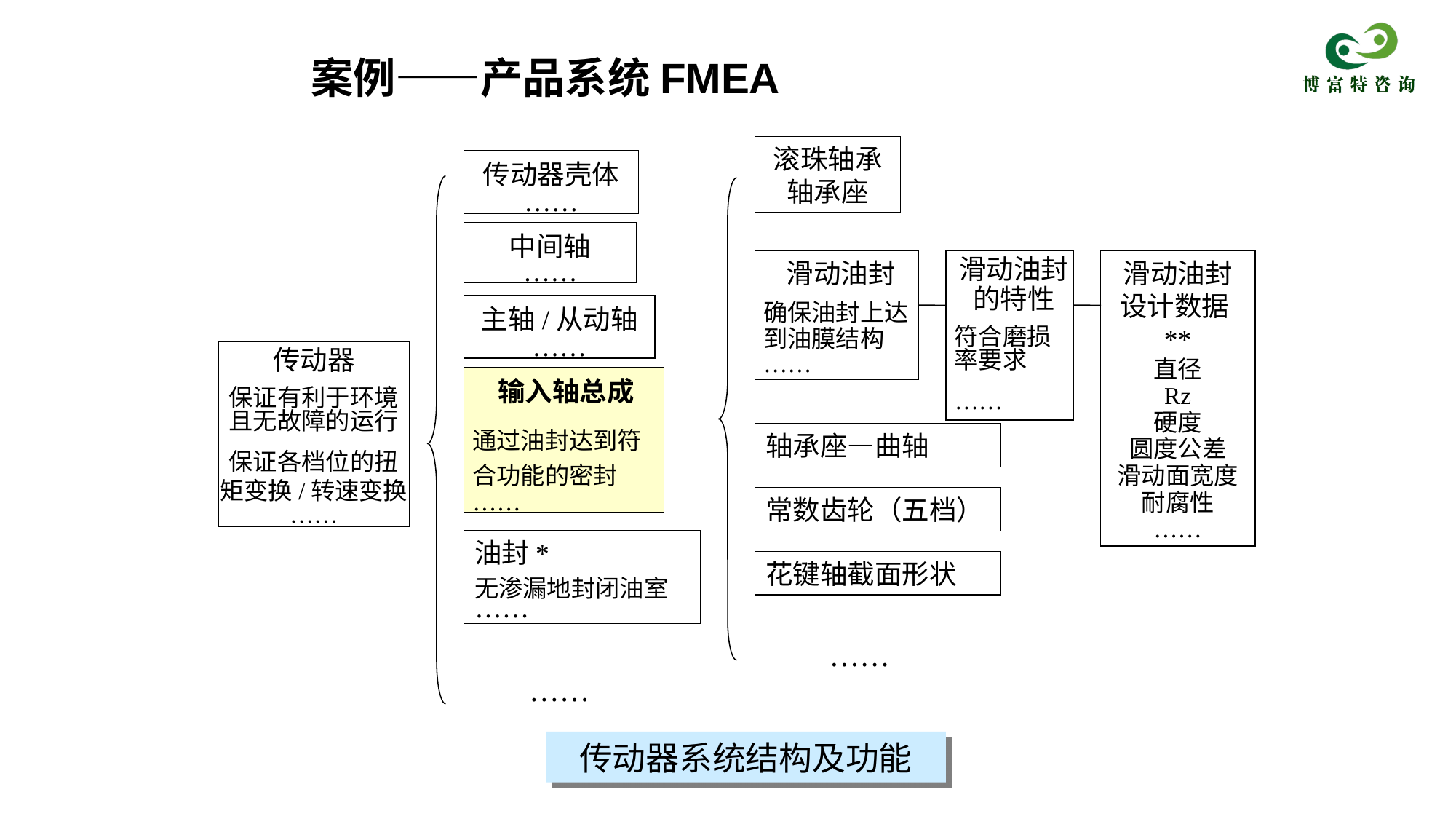

案例——产品系统FMEA
滚珠轴承轴承座
传动器壳体
……

中间轴
……
滑动油封
确保油封上达到油膜结构
……
滑动油封的特性
符合磨损率要求
……
滑动油封设计数据**
直径
Rz
硬度
圆度公差
滑动面宽度
耐腐性
……
主轴/从动轴
……

传动器
保证有利于环境且无故障的运行
保证各档位的扭矩变换/转速变换
……
输入轴总成
通过油封达到符合功能的密封
……
轴承座—曲轴
常数齿轮（五档）
油封*
无渗漏地封闭油室
……
花键轴截面形状
……
……
传动器系统结构及功能